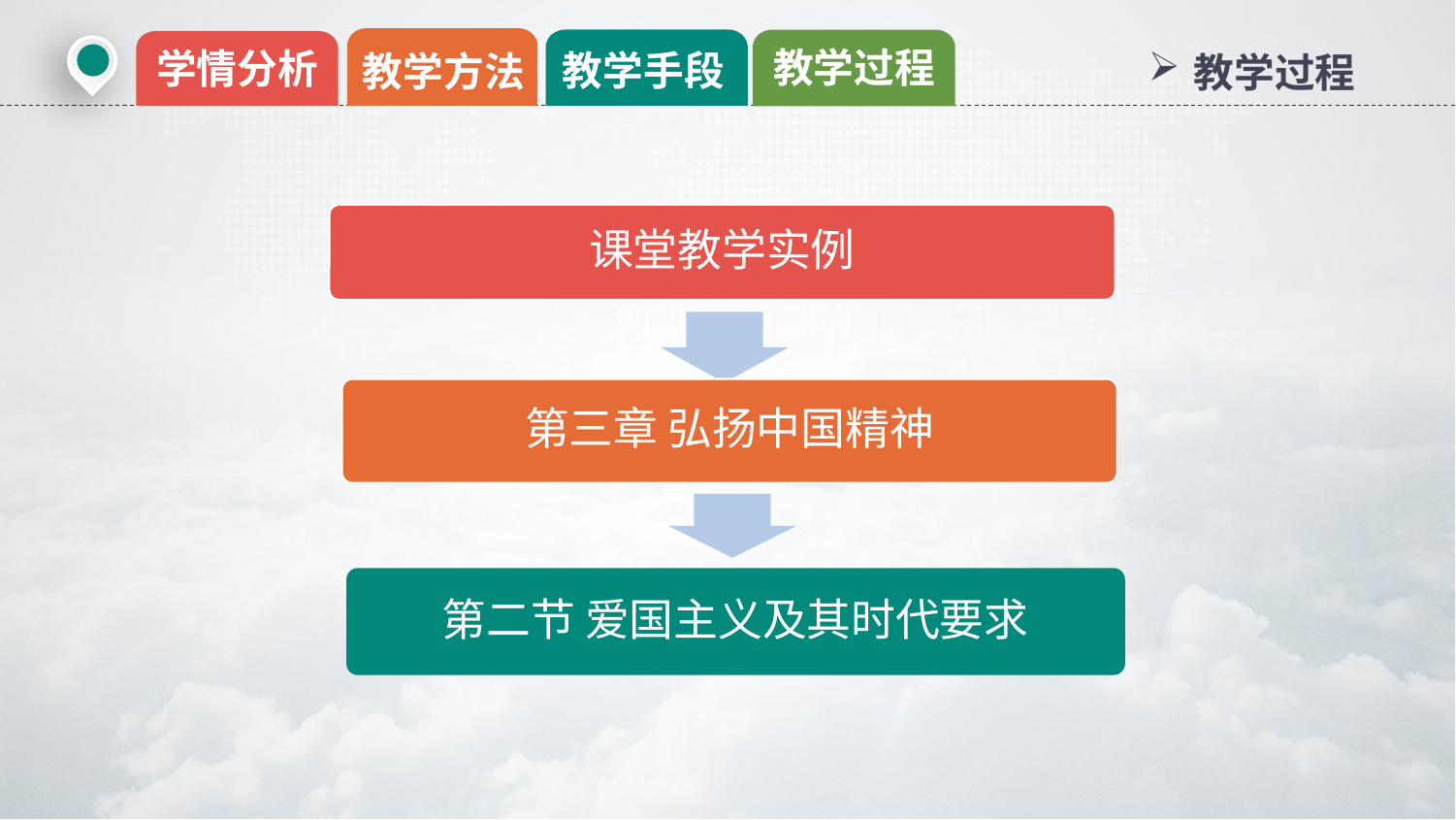

教学过程
学情分析

教学手段
教学方法
教学过程
课堂教学实例

第三章 弘扬中国精神

第二节 爱国主义及其时代要求